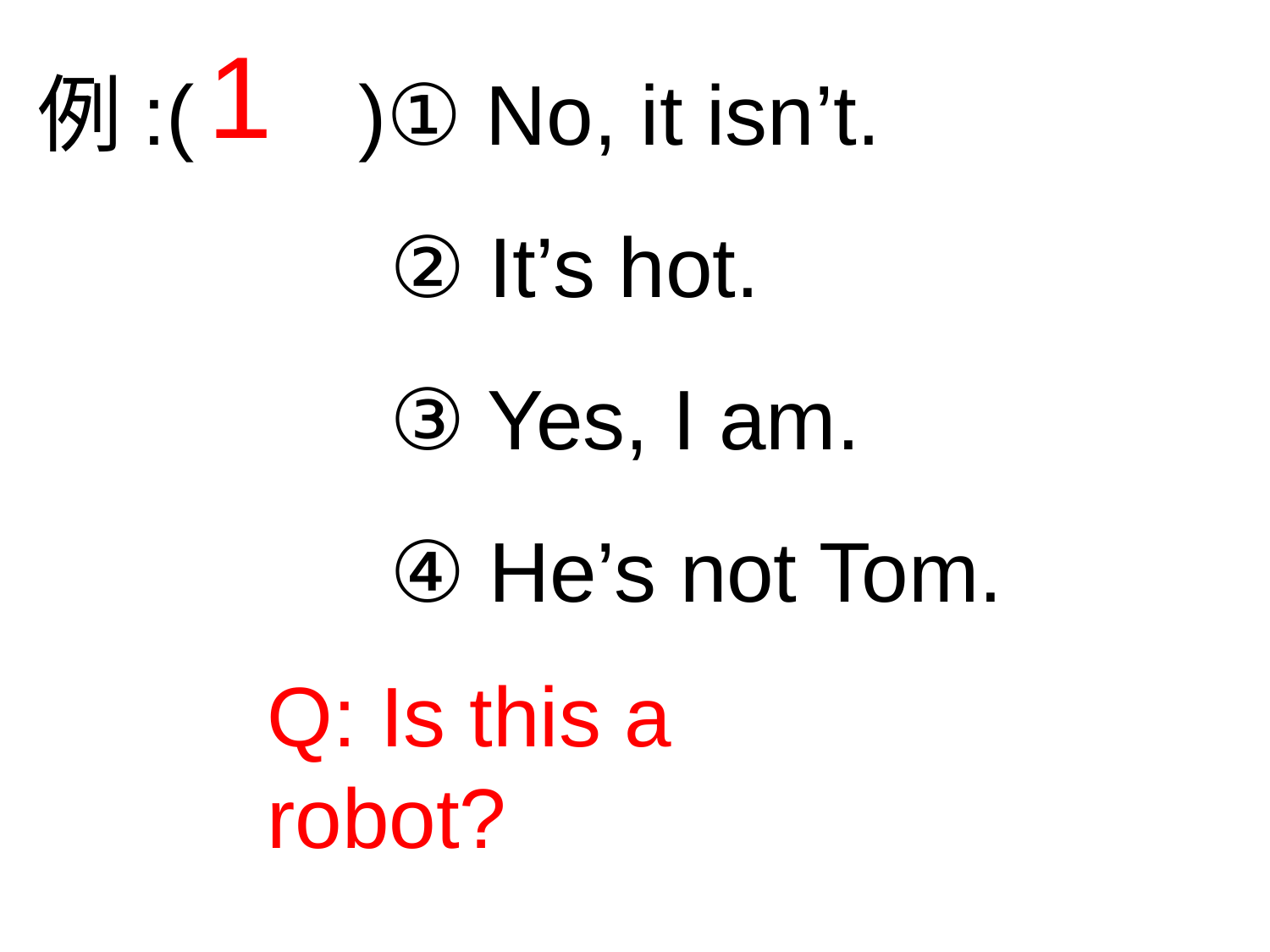

1
# 例:(       )① No, it isn’t. ② It’s hot. ③ Yes, I am. ④ He’s not Tom.
Q: Is this a robot?